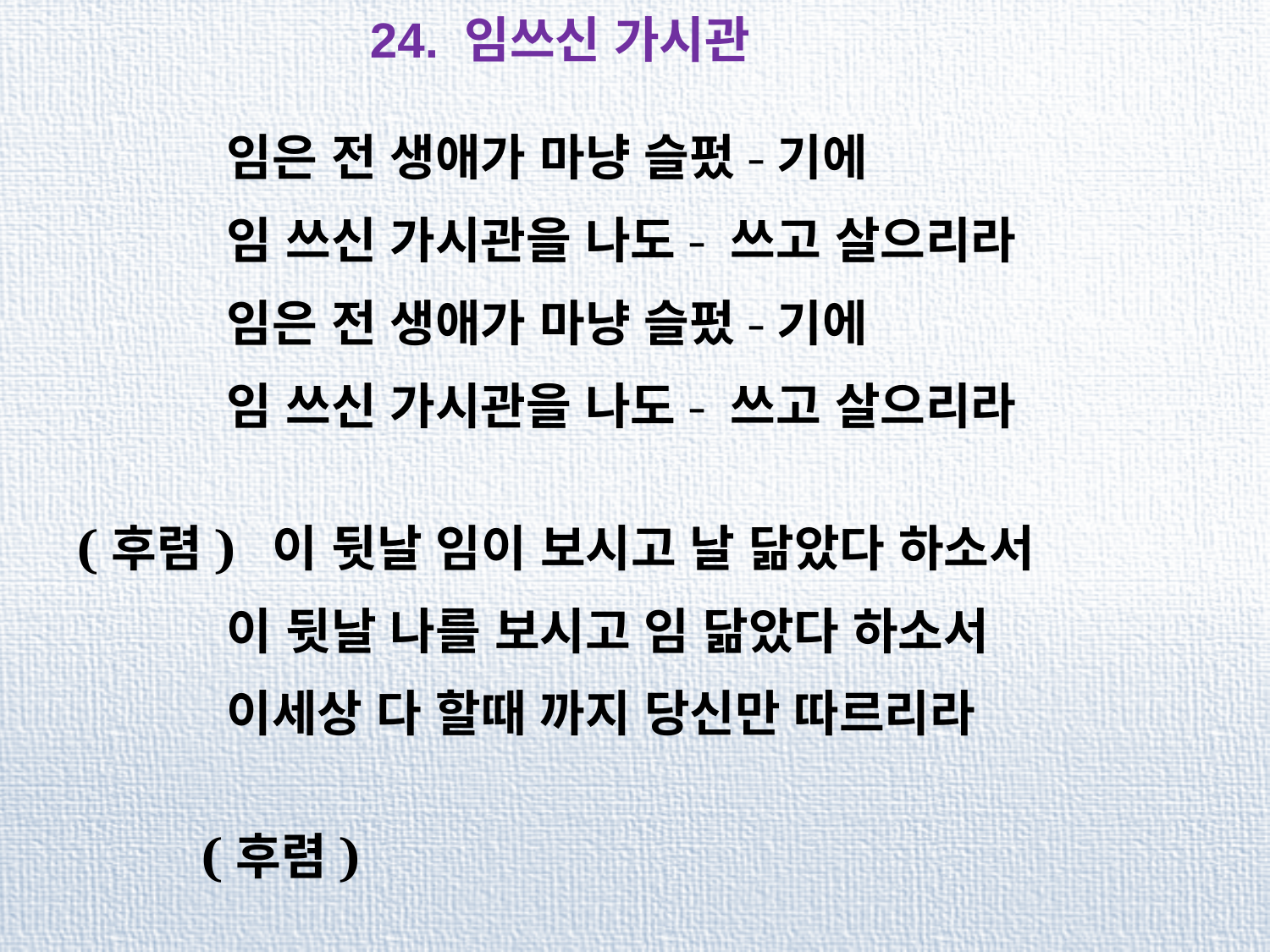

24. 임쓰신 가시관
          임은 전 생애가 마냥 슬펐-기에
          임 쓰신 가시관을 나도- 쓰고 살으리라
          임은 전 생애가 마냥 슬펐-기에
          임 쓰신 가시관을 나도- 쓰고 살으리라

(후렴)  이 뒷날 임이 보시고 날 닮았다 하소서
          이 뒷날 나를 보시고 임 닮았다 하소서
          이세상 다 할때 까지 당신만 따르리라

          (후렴)